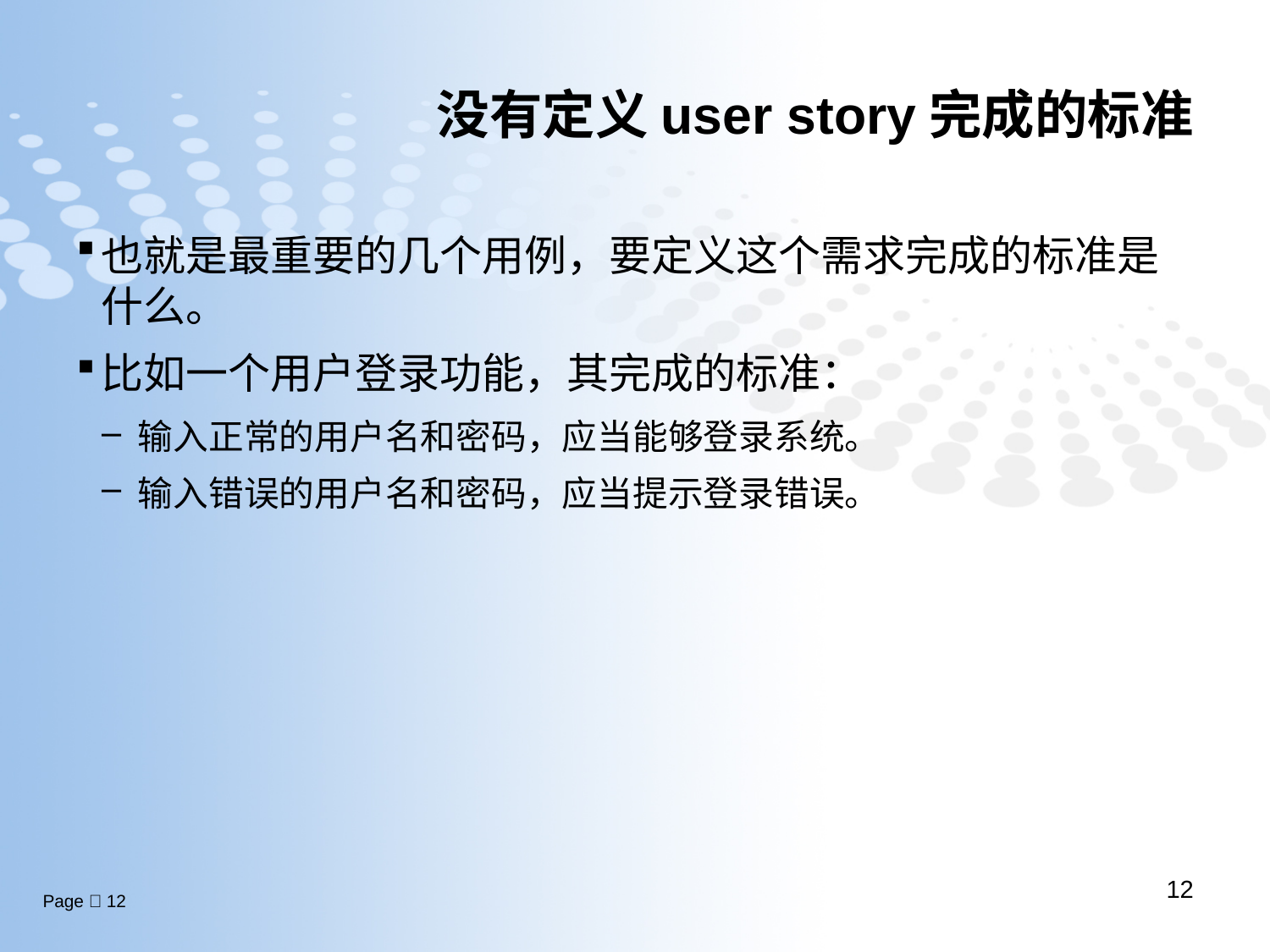

# 没有定义user story完成的标准
也就是最重要的几个用例，要定义这个需求完成的标准是什么。
比如一个用户登录功能，其完成的标准：
输入正常的用户名和密码，应当能够登录系统。
输入错误的用户名和密码，应当提示登录错误。
12